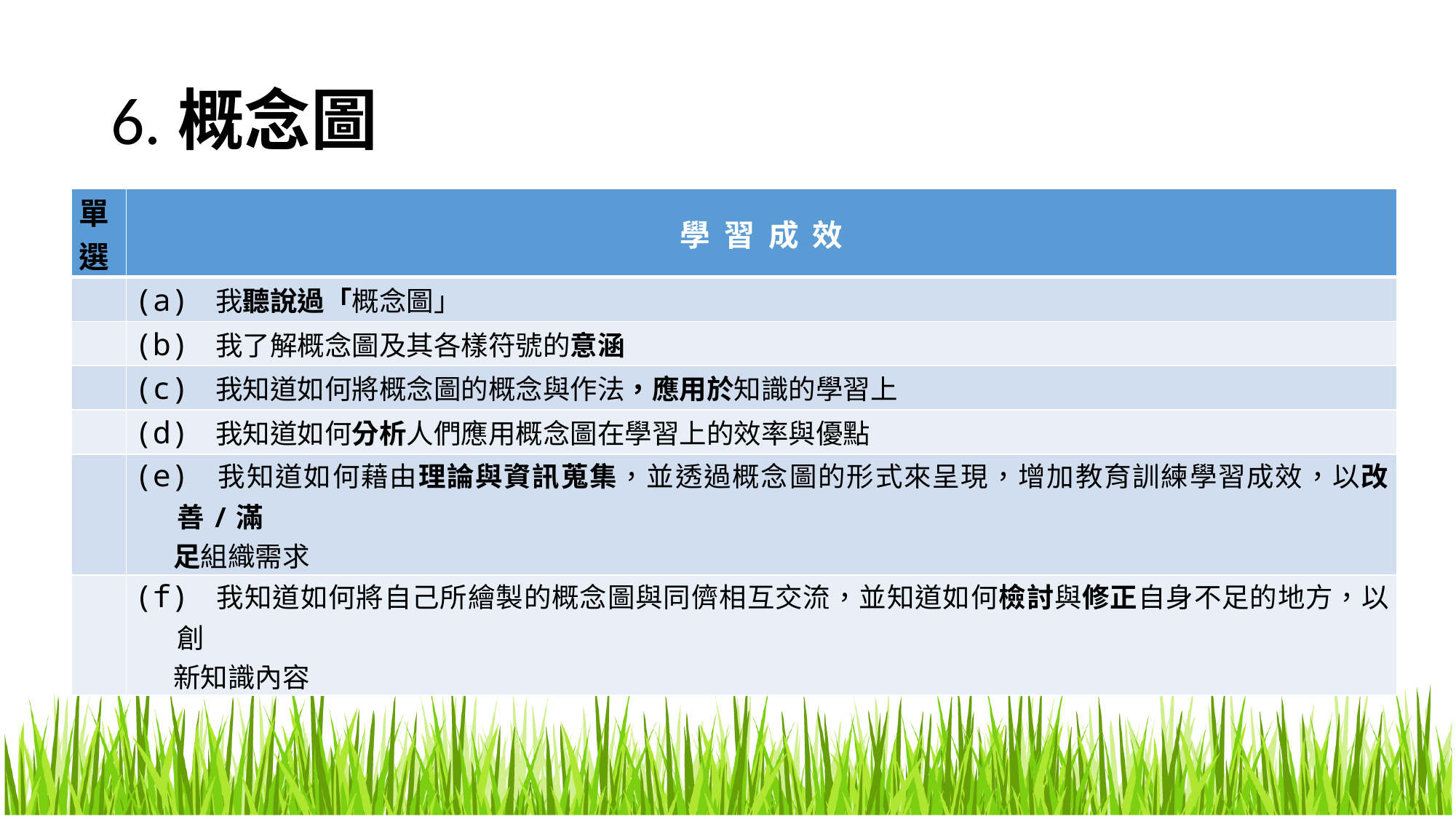

# 6.概念圖
| 單選 | 學 習 成 效 |
| --- | --- |
|  | (a) 我聽說過「概念圖」 |
|  | (b) 我了解概念圖及其各樣符號的意涵 |
|  | (c) 我知道如何將概念圖的概念與作法，應用於知識的學習上 |
|  | (d) 我知道如何分析人們應用概念圖在學習上的效率與優點 |
|  | (e) 我知道如何藉由理論與資訊蒐集，並透過概念圖的形式來呈現，增加教育訓練學習成效，以改善/滿 足組織需求 |
|  | (f) 我知道如何將自己所繪製的概念圖與同儕相互交流，並知道如何檢討與修正自身不足的地方，以創 新知識內容 |